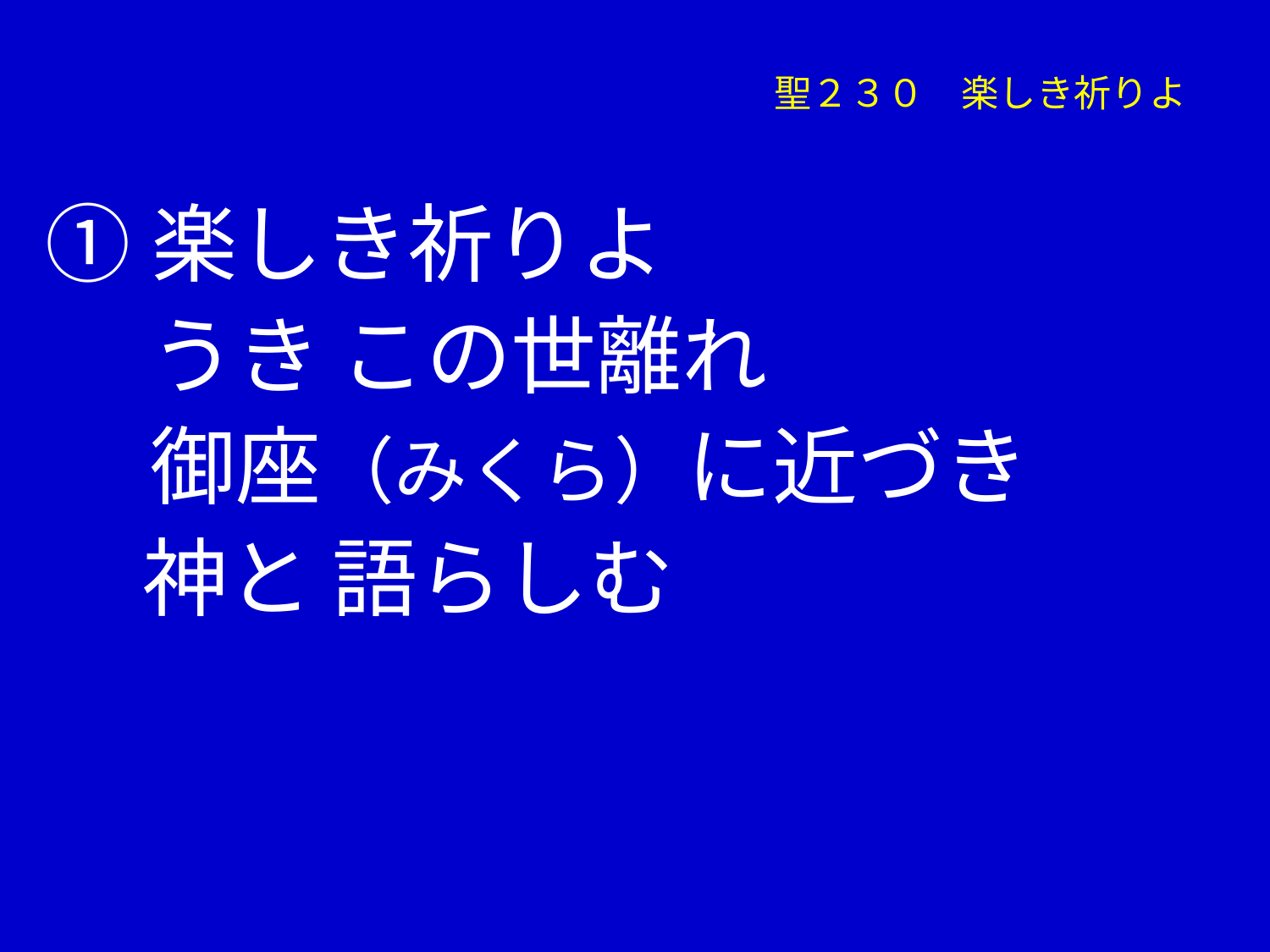

聖２３０　楽しき祈りよ
①楽しき祈りよ
　 うき この世離れ
　 御座（みくら）に近づき
    神と 語らしむ